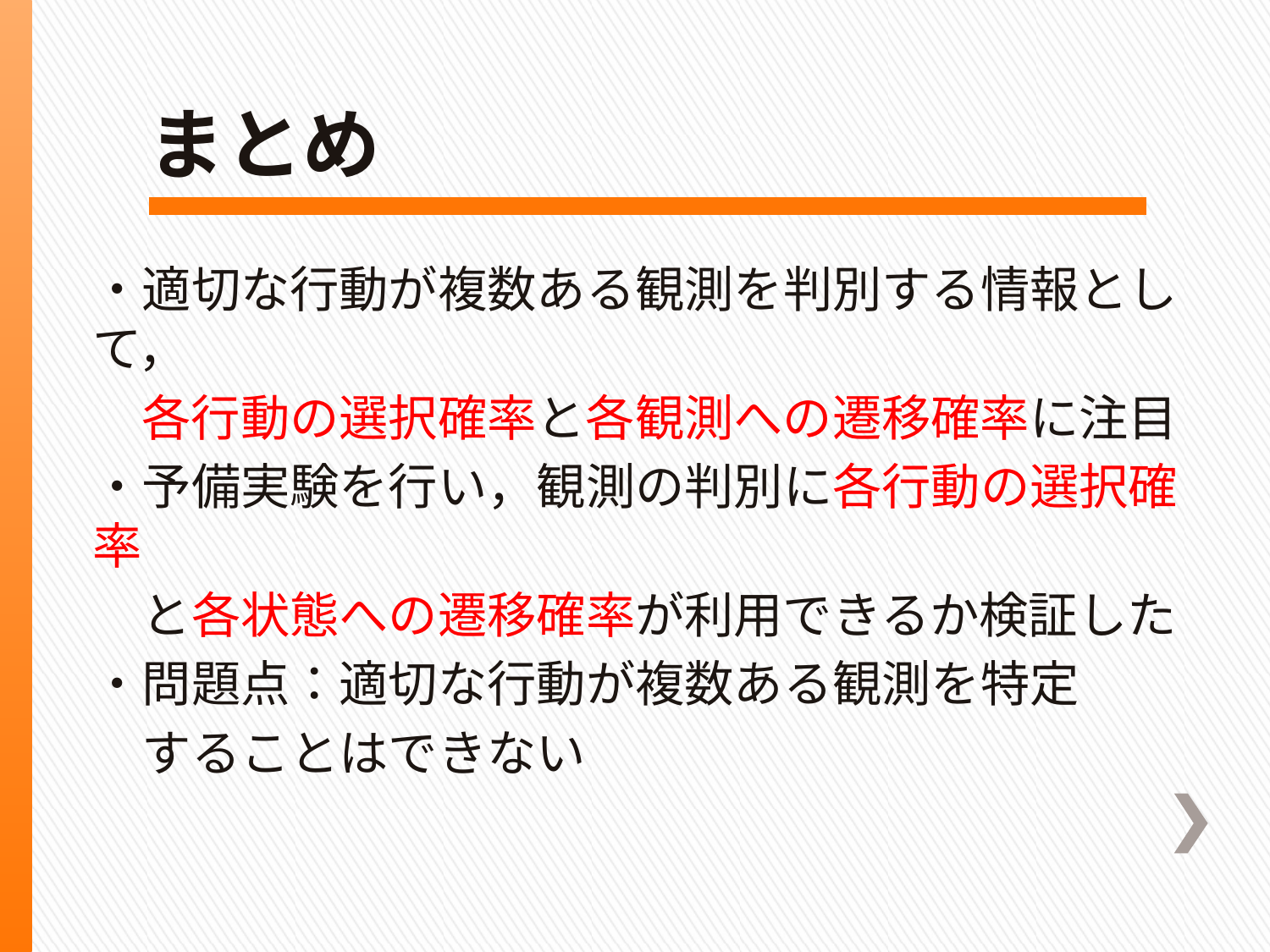

# まとめ
・適切な行動が複数ある観測を判別する情報として，
　各行動の選択確率と各観測への遷移確率に注目
・予備実験を行い，観測の判別に各行動の選択確率
　と各状態への遷移確率が利用できるか検証した
・問題点：適切な行動が複数ある観測を特定
　することはできない